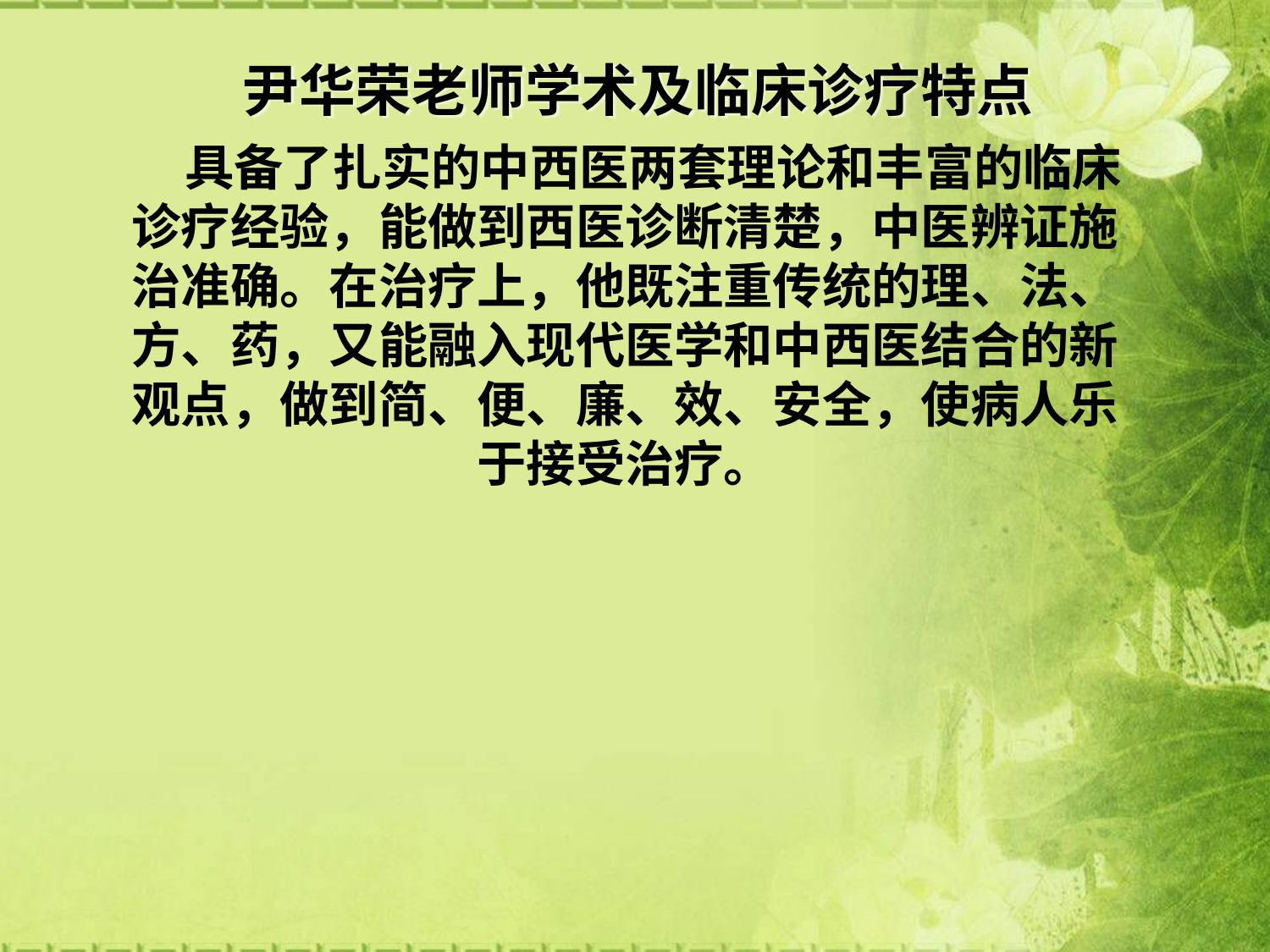

# 尹华荣老师学术及临床诊疗特点
    具备了扎实的中西医两套理论和丰富的临床诊疗经验，能做到西医诊断清楚，中医辨证施治准确。在治疗上，他既注重传统的理、法、方、药，又能融入现代医学和中西医结合的新观点，做到简、便、廉、效、安全，使病人乐于接受治疗。